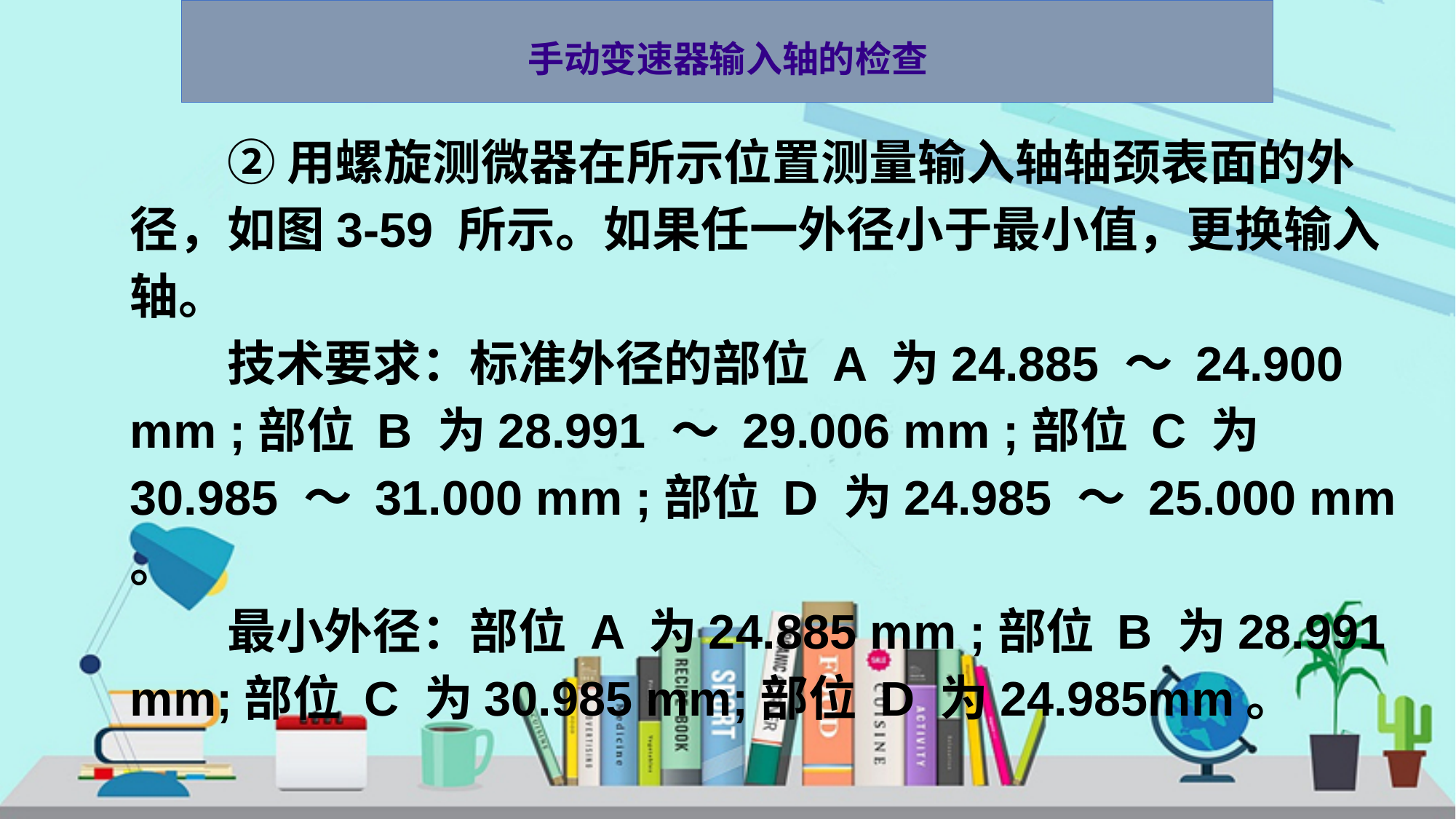

手动变速器输入轴的检查

　　② 用螺旋测微器在所示位置测量输入轴轴颈表面的外径，如图3-59 所示。如果任一外径小于最小值，更换输入轴。
　　技术要求：标准外径的部位 A 为24.885 ～ 24.900 mm ;部位 B 为28.991 ～ 29.006 mm ;部位 C 为30.985 ～ 31.000 mm ;部位 D 为24.985 ～ 25.000 mm 。
　　最小外径：部位 A 为24.885 mm ;部位 B 为28.991 mm;部位 C 为30.985 mm;部位 D 为24.985mm。